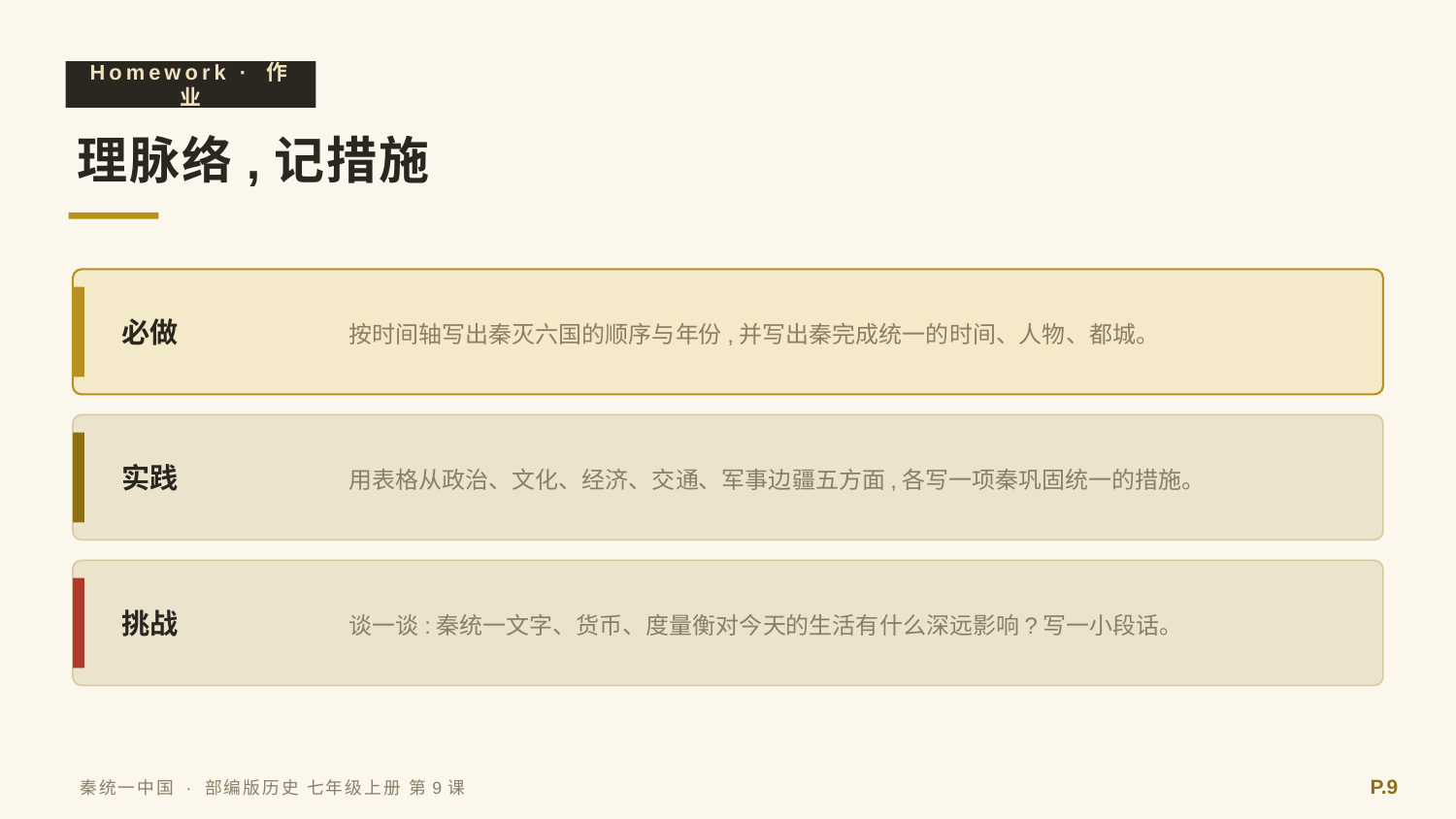

Homework · 作业

理脉络,记措施

按时间轴写出秦灭六国的顺序与年份,并写出秦完成统一的时间、人物、都城。
必做

用表格从政治、文化、经济、交通、军事边疆五方面,各写一项秦巩固统一的措施。
实践

谈一谈:秦统一文字、货币、度量衡对今天的生活有什么深远影响?写一小段话。
挑战

P.9
秦统一中国 · 部编版历史 七年级上册 第9课